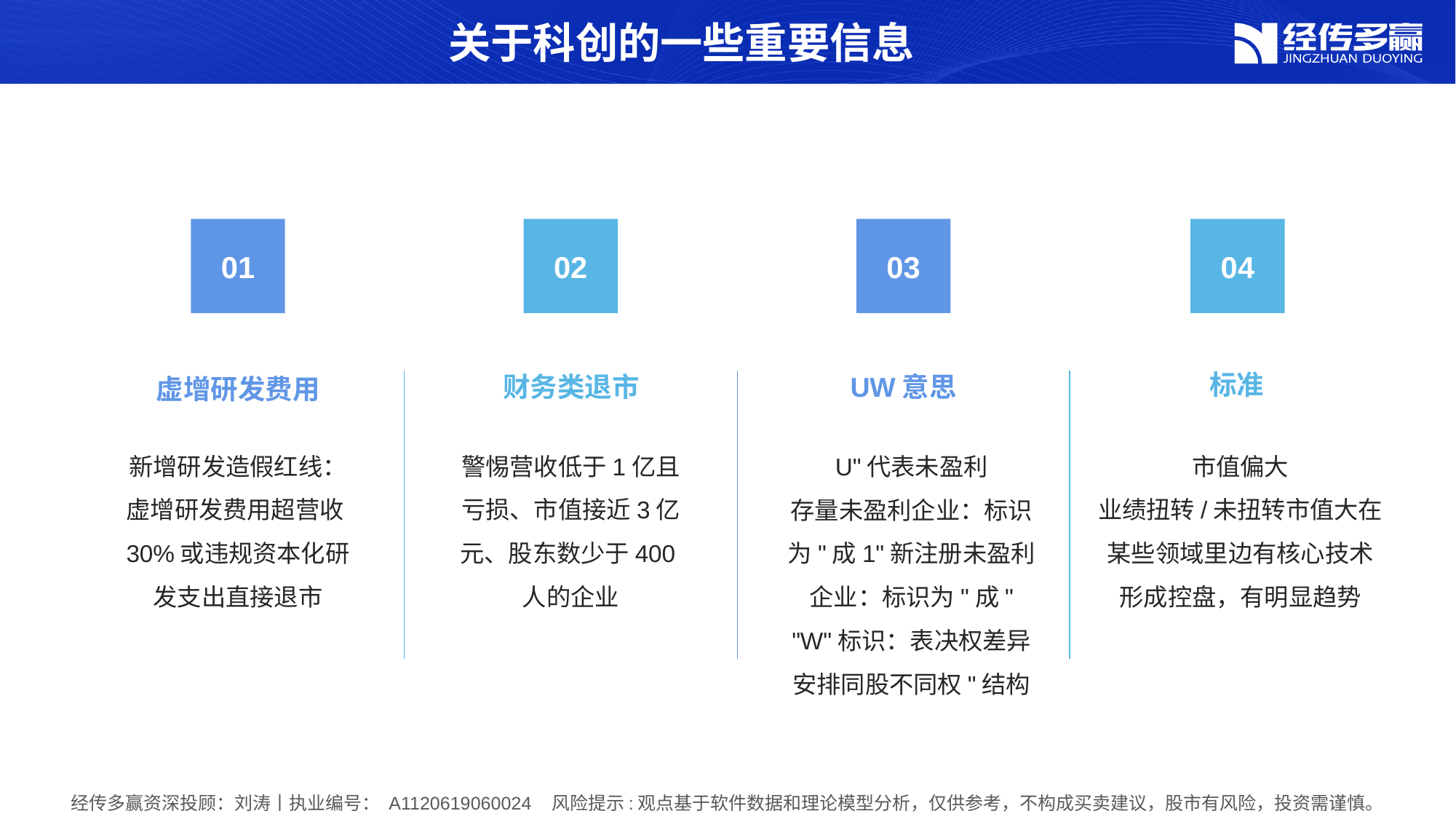

关于科创的一些重要信息
01
02
03
04
标准
财务类退市
UW意思
虚增研发费用
新增研发造假红线：虚增研发费用超营收30%或违规资本化研发支出直接退市‌
警惕营收低于1亿且亏损、市值接近3亿元、股东数少于400人的企业‌
U"代表未盈利
存量未盈利企业‌：标识为"‌成1‌"新注册未盈利企业‌：标识为"‌成‌"
"W"标识：表决权差异安排同股不同权"结构‌
市值偏大
业绩扭转/未扭转市值大在某些领域里边有核心技术
形成控盘，有明显趋势